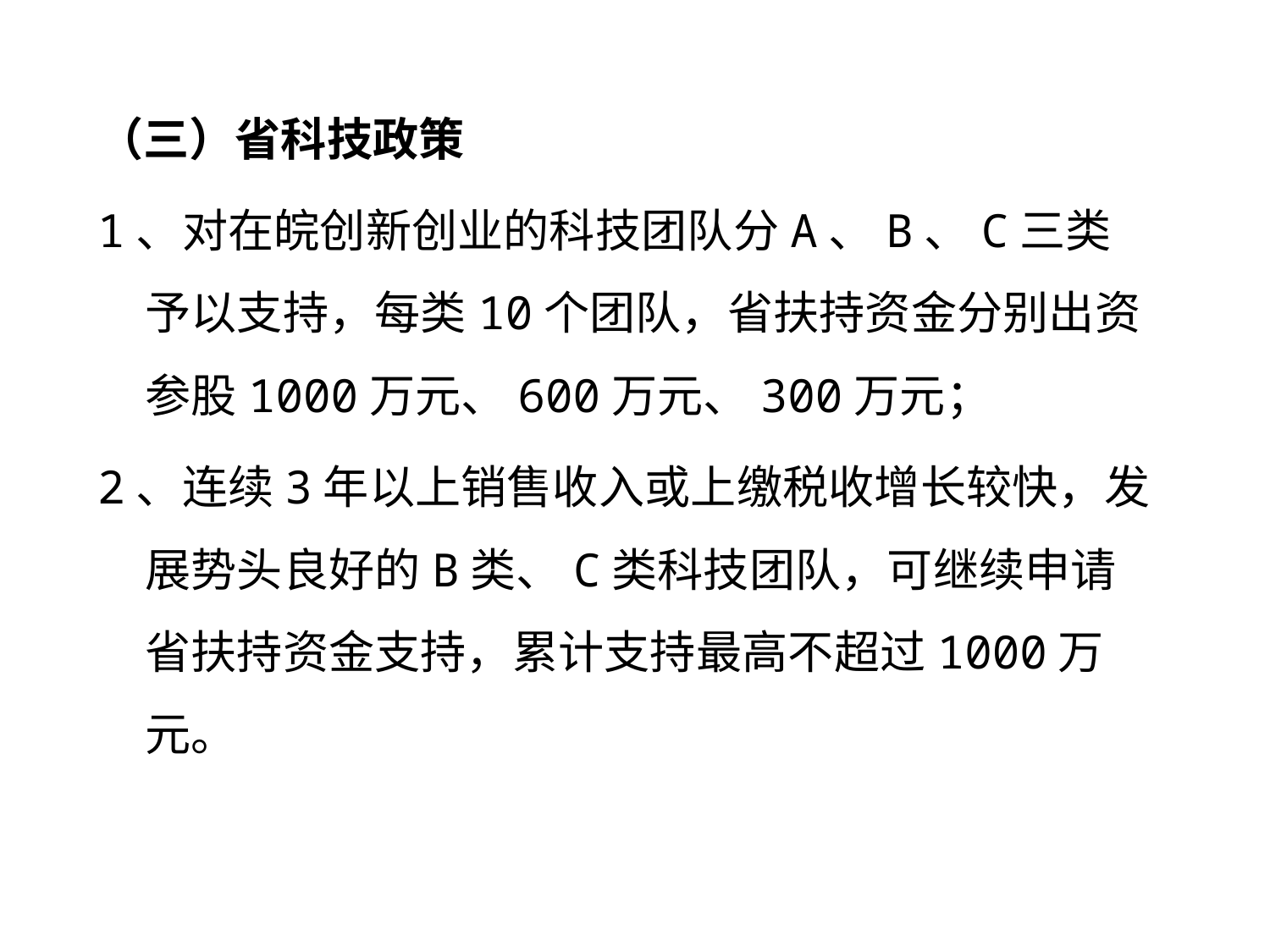

（三）省科技政策
1、对在皖创新创业的科技团队分A、B、C三类予以支持，每类10个团队，省扶持资金分别出资参股1000万元、600万元、300万元；
2、连续3年以上销售收入或上缴税收增长较快，发展势头良好的B类、C类科技团队，可继续申请省扶持资金支持，累计支持最高不超过1000万元。